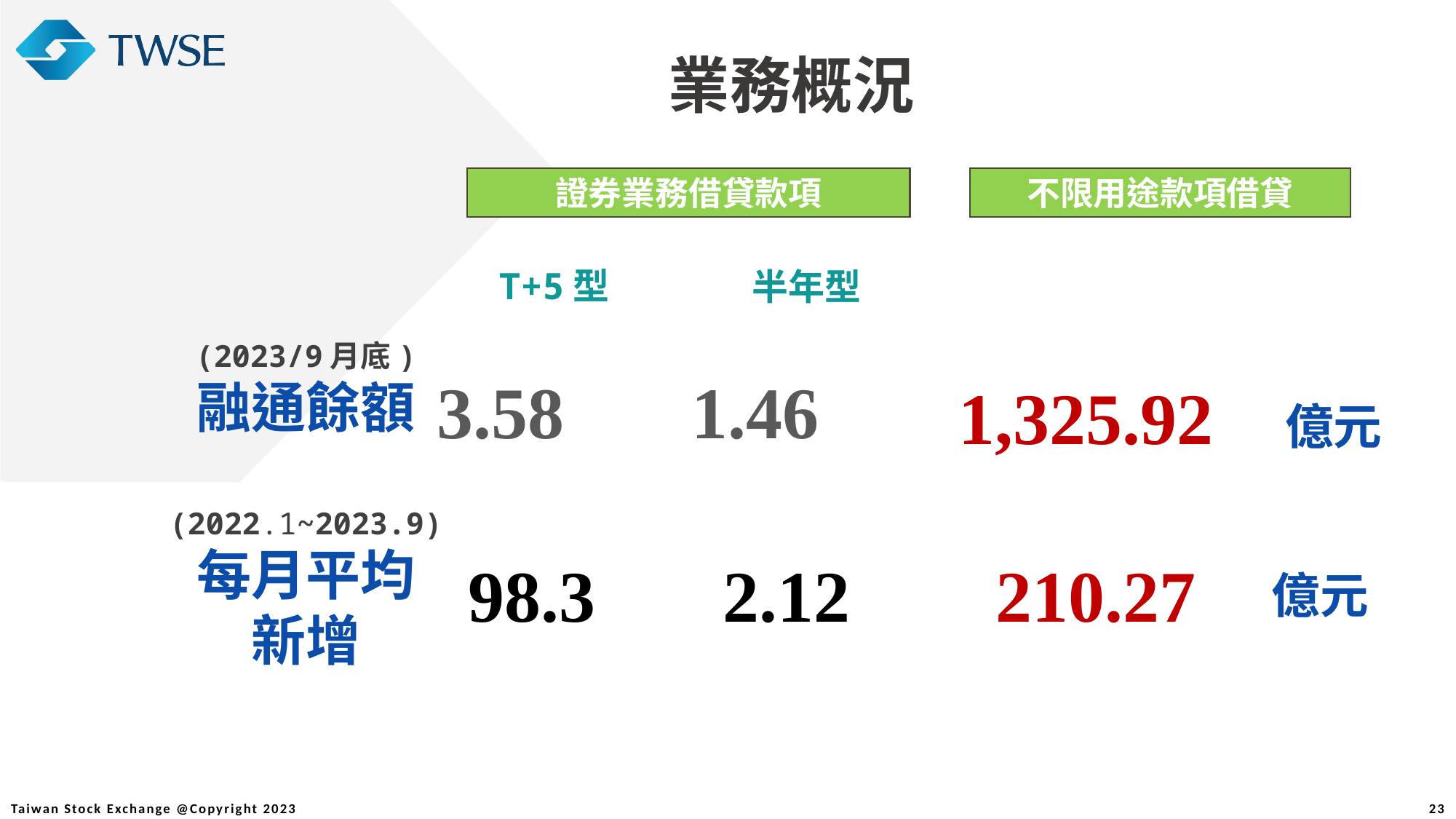

業務概況
不限用途款項借貸
證券業務借貸款項

證券業務借貸款項
T+5型
半年型
(2023/9月底)
融通餘額

(2022.1~2023.9)
每月平均
新增

3.58       1.46
1,325.92   億元

 98.3       2.12        210.27
億元
23